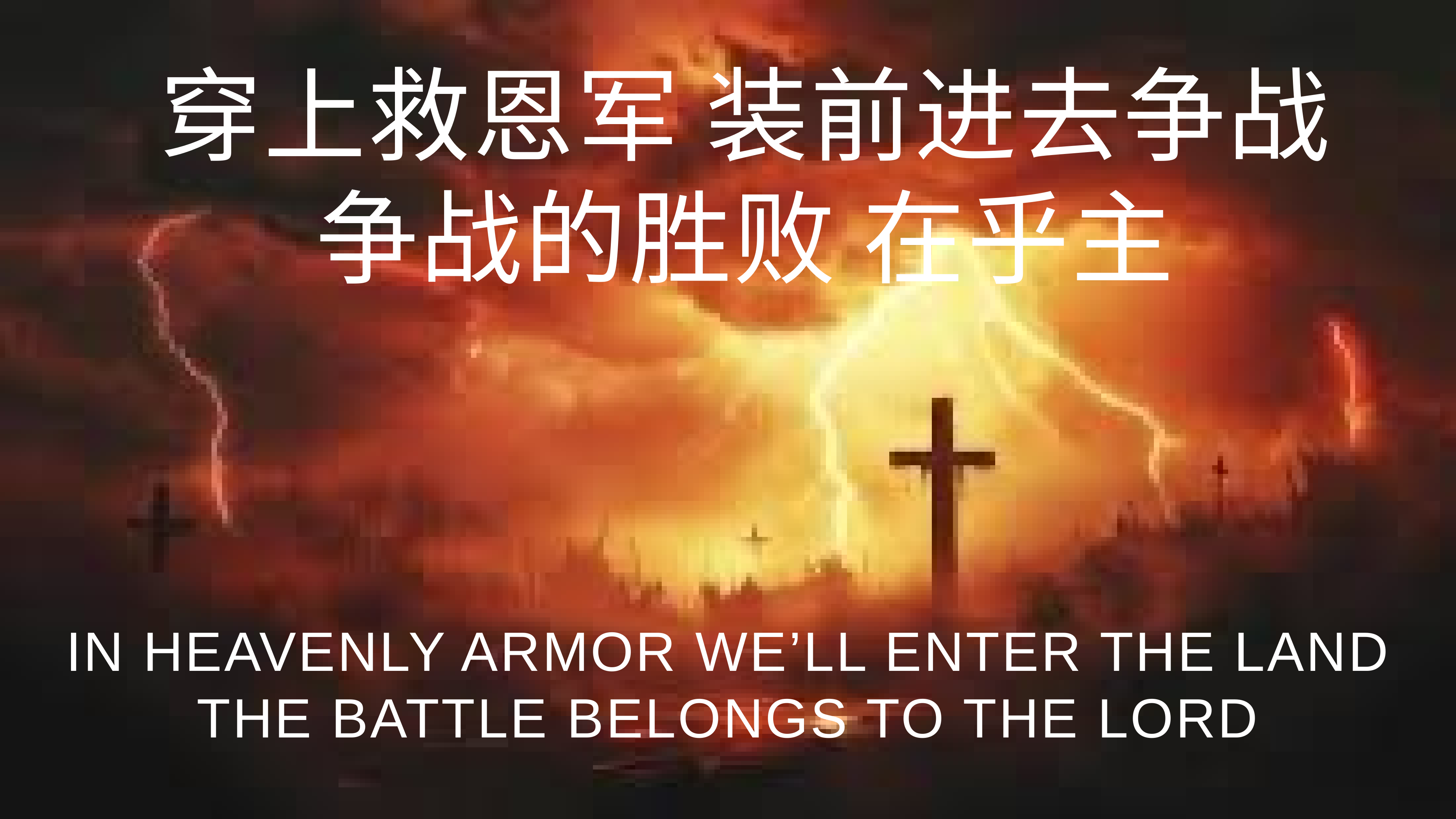

穿上救恩军 装前进去争战
争战的胜败 在乎主
In heavenly armor we’ll enter the land
The battle belongs to the lord